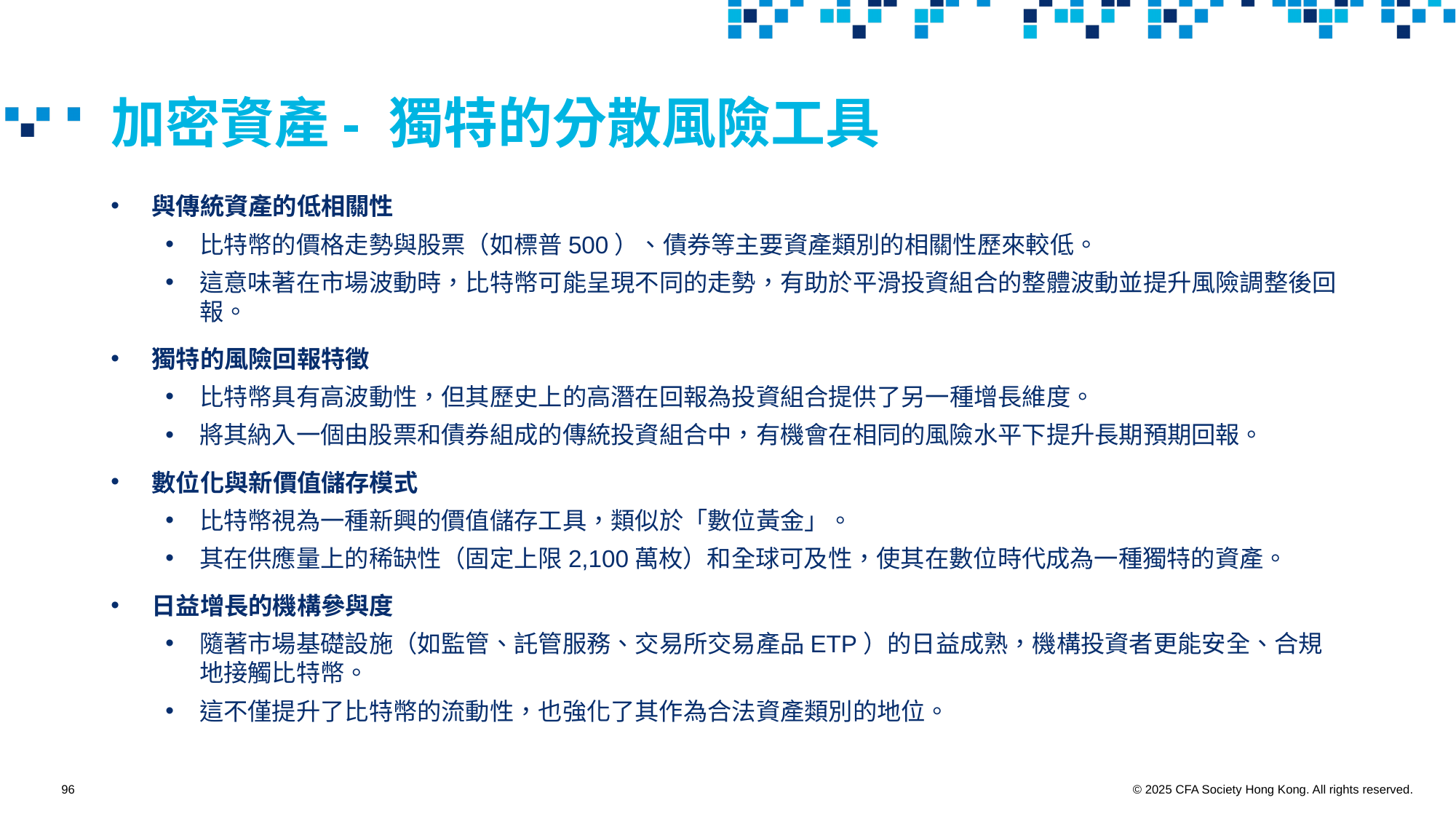

# 加密資產- 獨特的分散風險工具
與傳統資產的低相關性
比特幣的價格走勢與股票（如標普500）、債券等主要資產類別的相關性歷來較低。
這意味著在市場波動時，比特幣可能呈現不同的走勢，有助於平滑投資組合的整體波動並提升風險調整後回報。
獨特的風險回報特徵
比特幣具有高波動性，但其歷史上的高潛在回報為投資組合提供了另一種增長維度。
將其納入一個由股票和債券組成的傳統投資組合中，有機會在相同的風險水平下提升長期預期回報。
數位化與新價值儲存模式
比特幣視為一種新興的價值儲存工具，類似於「數位黃金」。
其在供應量上的稀缺性（固定上限2,100萬枚）和全球可及性，使其在數位時代成為一種獨特的資產。
日益增長的機構參與度
隨著市場基礎設施（如監管、託管服務、交易所交易產品ETP）的日益成熟，機構投資者更能安全、合規地接觸比特幣。
這不僅提升了比特幣的流動性，也強化了其作為合法資產類別的地位。
96
© 2025 CFA Society Hong Kong. All rights reserved.